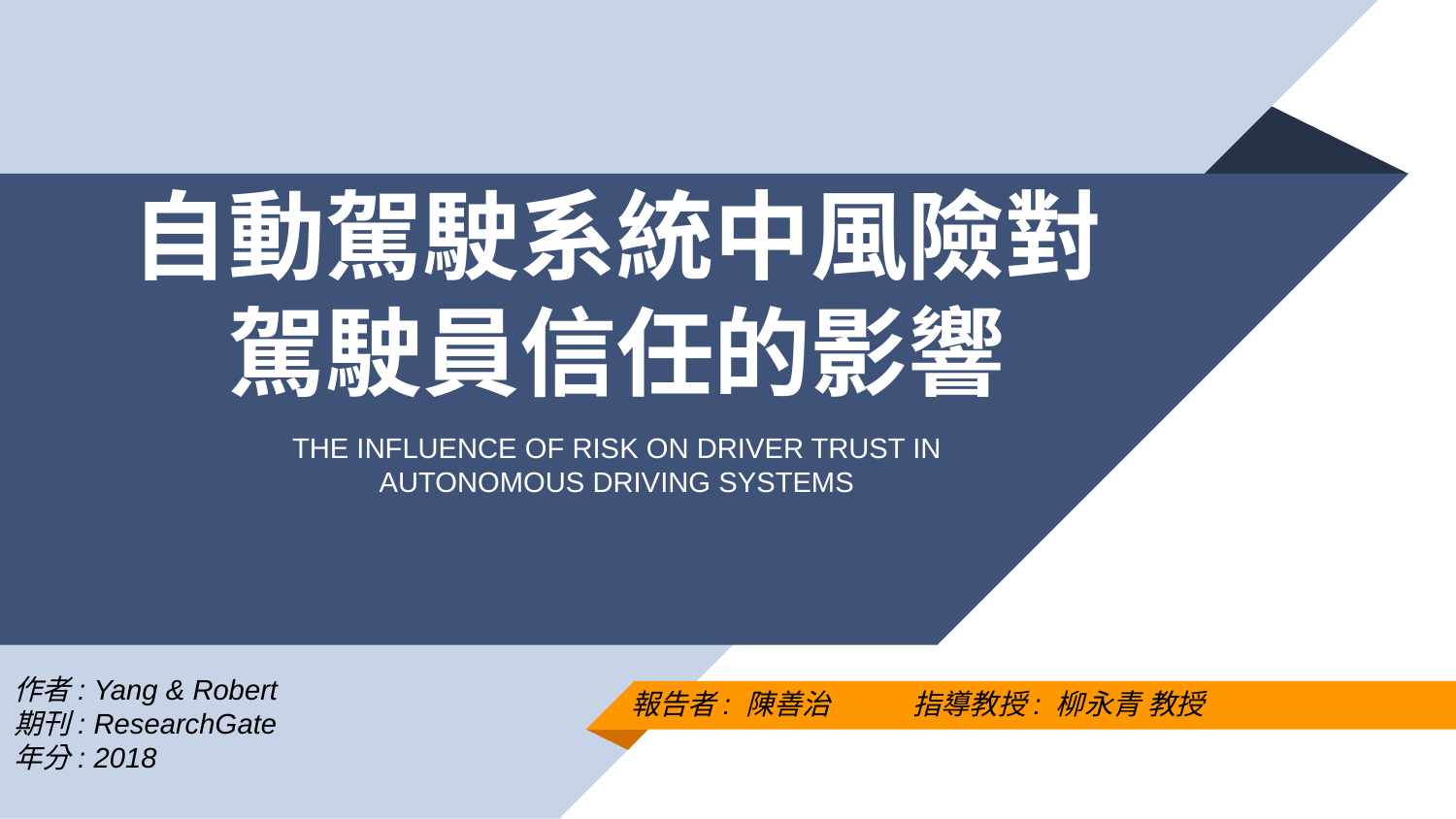

# 自動駕駛系統中風險對駕駛員信任的影響
THE INFLUENCE OF RISK ON DRIVER TRUST IN AUTONOMOUS DRIVING SYSTEMS
作者: Yang & Robert
期刊: ResearchGate
年分: 2018
報告者: 陳善治             指導教授: 柳永青 教授